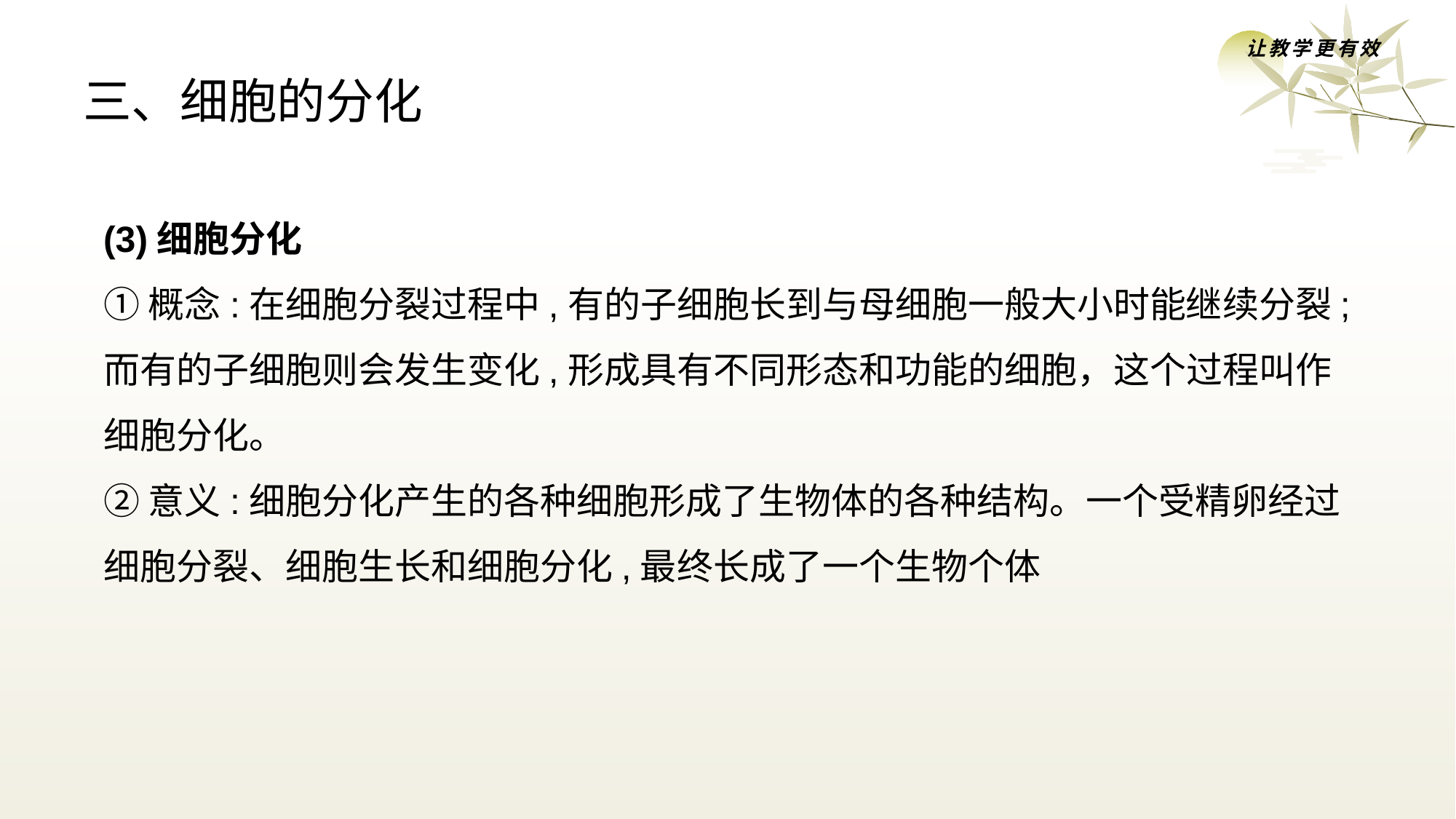

让教学更有效
# 三、细胞的分化

(3)细胞分化
①概念:在细胞分裂过程中,有的子细胞长到与母细胞一般大小时能继续分裂;而有的子细胞则会发生变化,形成具有不同形态和功能的细胞，这个过程叫作细胞分化。
②意义:细胞分化产生的各种细胞形成了生物体的各种结构。一个受精卵经过细胞分裂、细胞生长和细胞分化,最终长成了一个生物个体